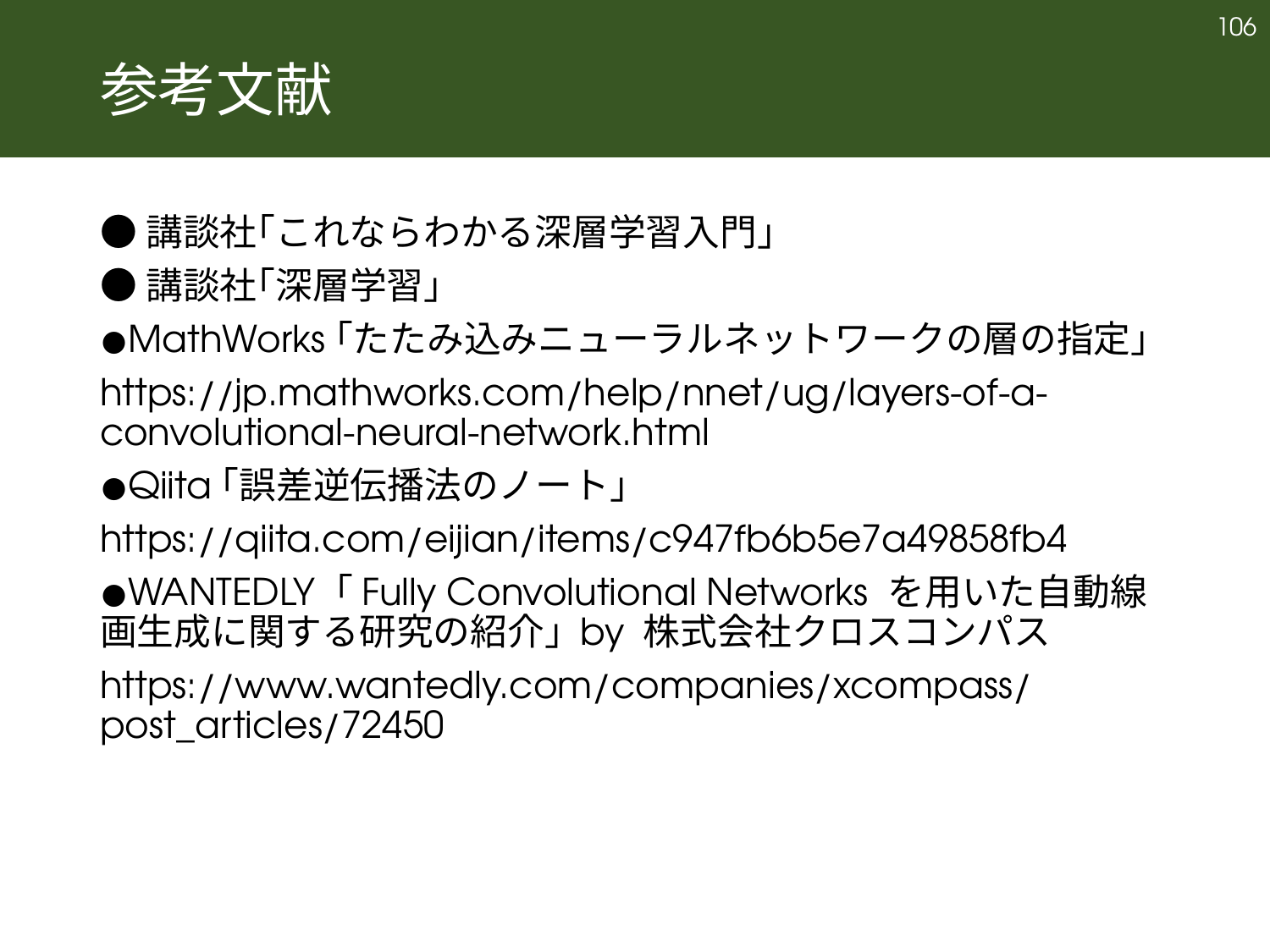

106
# 参考文献
●講談社｢これならわかる深層学習入門｣
●講談社｢深層学習｣
●MathWorks｢たたみ込みニューラルネットワークの層の指定｣
https://jp.mathworks.com/help/nnet/ug/layers-of-a-convolutional-neural-network.html
●Qiita｢誤差逆伝播法のノート｣
https://qiita.com/eijian/items/c947fb6b5e7a49858fb4
●WANTEDLY ｢Fully Convolutional Networks を用いた自動線画生成に関する研究の紹介｣ by 株式会社クロスコンパス
https://www.wantedly.com/companies/xcompass/post_articles/72450